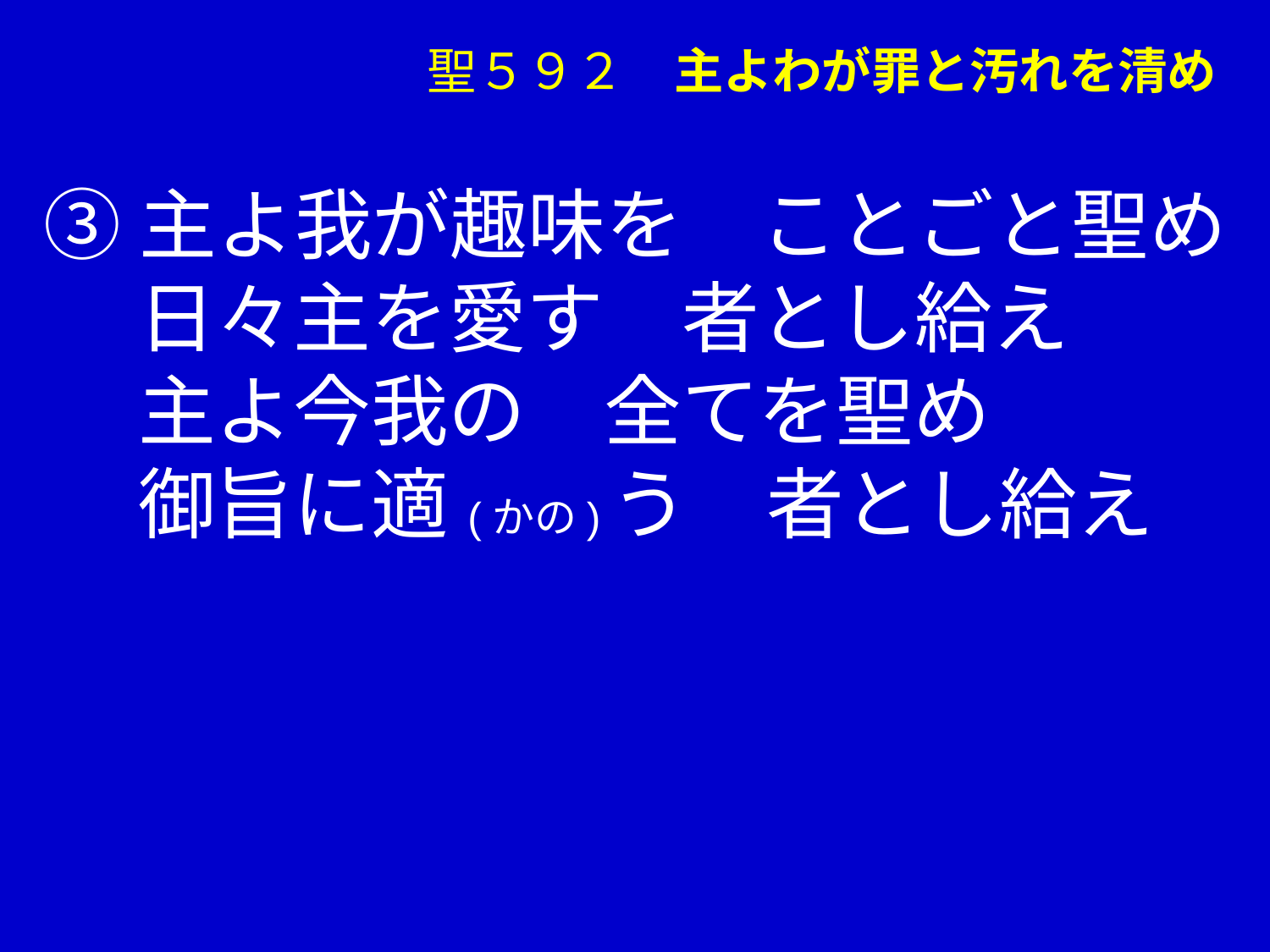

聖５９２　主よわが罪と汚れを清め
③主よ我が趣味を　ことごと聖め
　 日々主を愛す　者とし給え
　 主よ今我の　全てを聖め
　 御旨に適(かの)う　者とし給え